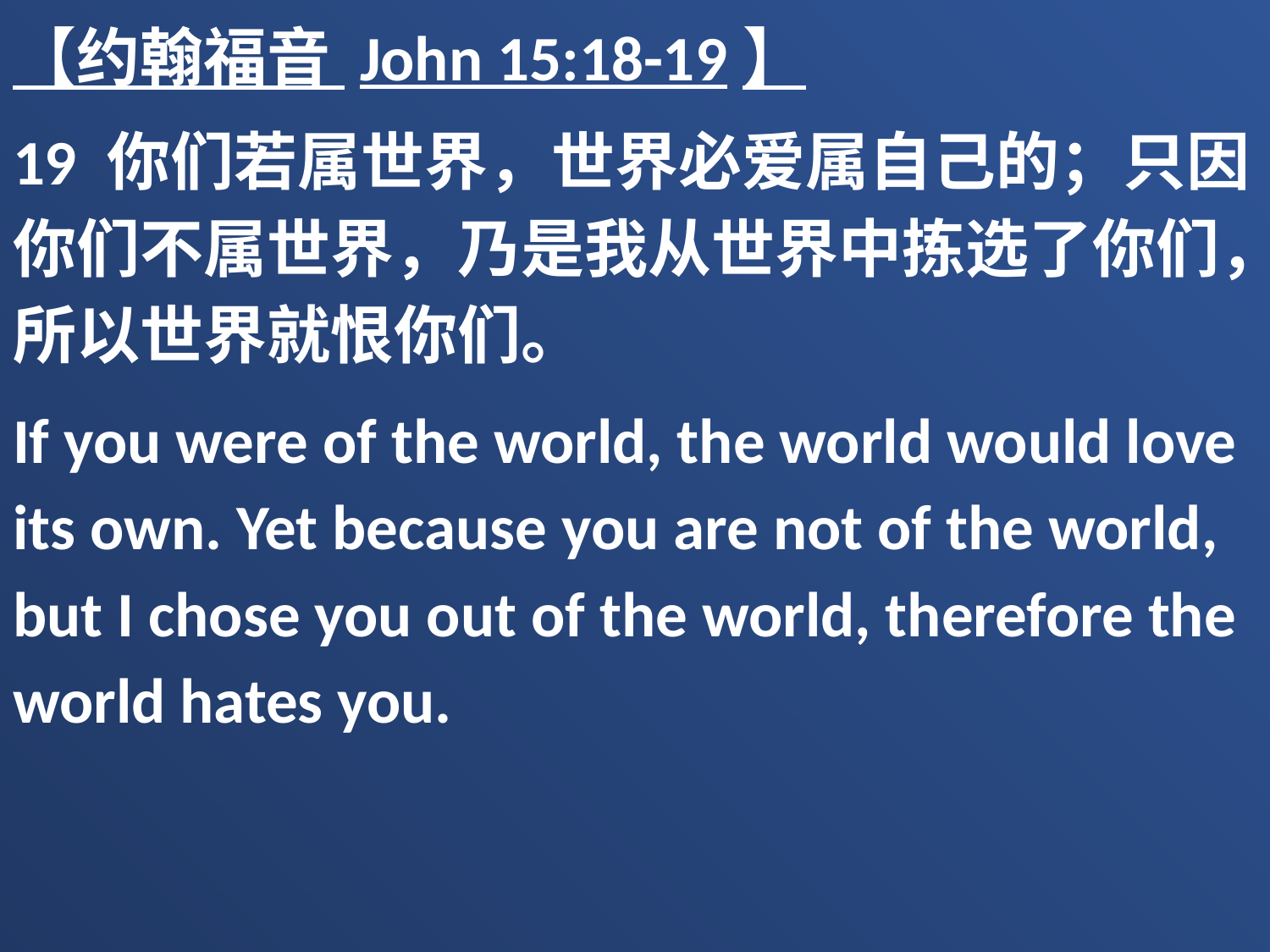

【约翰福音 John 15:18-19】
19 你们若属世界，世界必爱属自己的；只因你们不属世界，乃是我从世界中拣选了你们，所以世界就恨你们。
If you were of the world, the world would love its own. Yet because you are not of the world, but I chose you out of the world, therefore the world hates you.